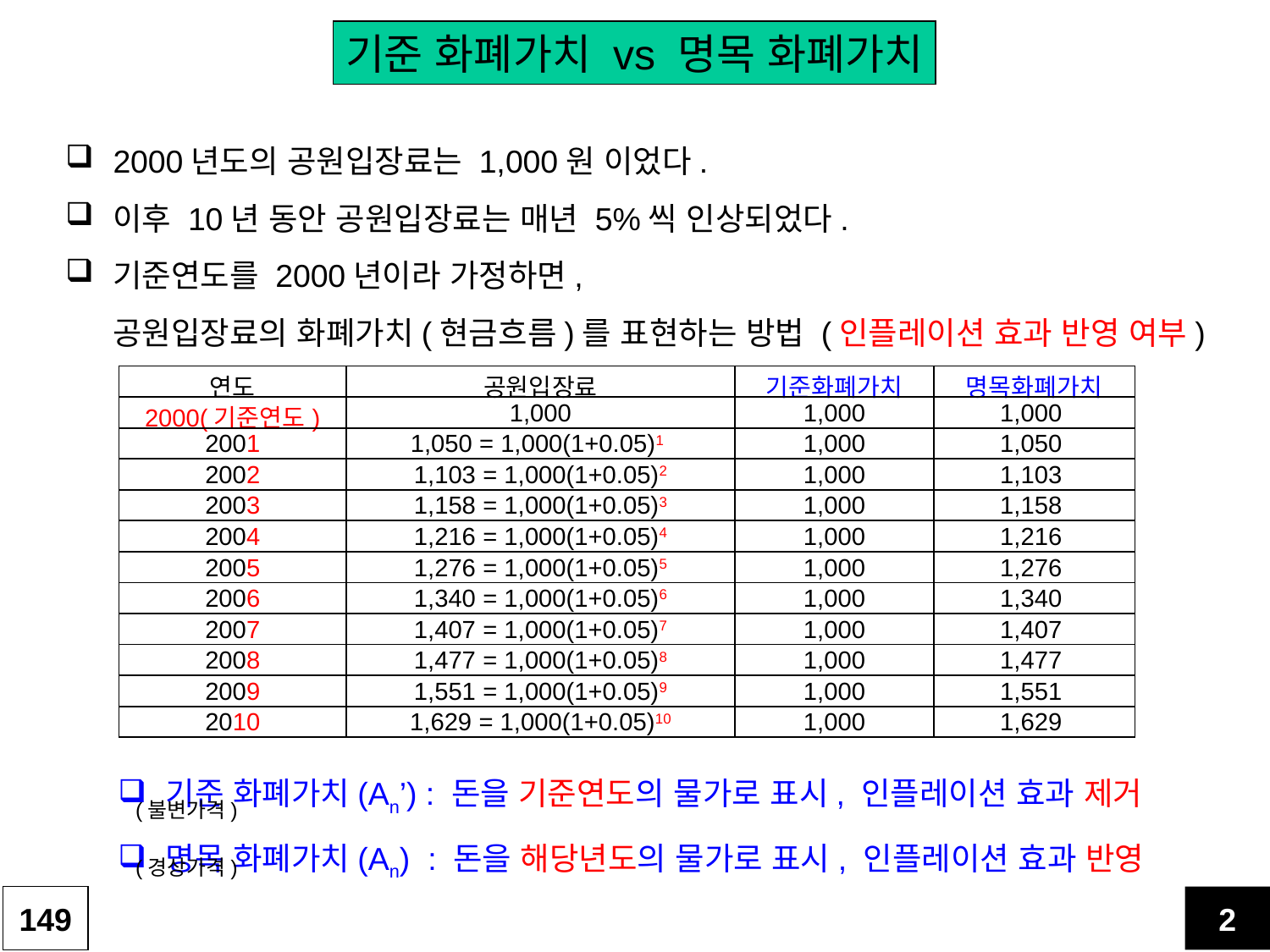

기준 화폐가치 vs 명목 화폐가치
2000년도의 공원입장료는 1,000원 이었다.
이후 10년 동안 공원입장료는 매년 5%씩 인상되었다.
기준연도를 2000년이라 가정하면,
	공원입장료의 화폐가치(현금흐름)를 표현하는 방법 (인플레이션 효과 반영 여부)
| 연도 | 공원입장료 | 기준화폐가치 | 명목화폐가치 |
| --- | --- | --- | --- |
| 2000(기준연도) | 1,000 | 1,000 | 1,000 |
| 2001 | 1,050 = 1,000(1+0.05)1 | 1,000 | 1,050 |
| 2002 | 1,103 = 1,000(1+0.05)2 | 1,000 | 1,103 |
| 2003 | 1,158 = 1,000(1+0.05)3 | 1,000 | 1,158 |
| 2004 | 1,216 = 1,000(1+0.05)4 | 1,000 | 1,216 |
| 2005 | 1,276 = 1,000(1+0.05)5 | 1,000 | 1,276 |
| 2006 | 1,340 = 1,000(1+0.05)6 | 1,000 | 1,340 |
| 2007 | 1,407 = 1,000(1+0.05)7 | 1,000 | 1,407 |
| 2008 | 1,477 = 1,000(1+0.05)8 | 1,000 | 1,477 |
| 2009 | 1,551 = 1,000(1+0.05)9 | 1,000 | 1,551 |
| 2010 | 1,629 = 1,000(1+0.05)10 | 1,000 | 1,629 |
기준 화폐가치(An’) : 돈을 기준연도의 물가로 표시, 인플레이션 효과 제거
명목 화폐가치(An)  : 돈을 해당년도의 물가로 표시, 인플레이션 효과 반영
(불변가격)
(경상가격)
149
2